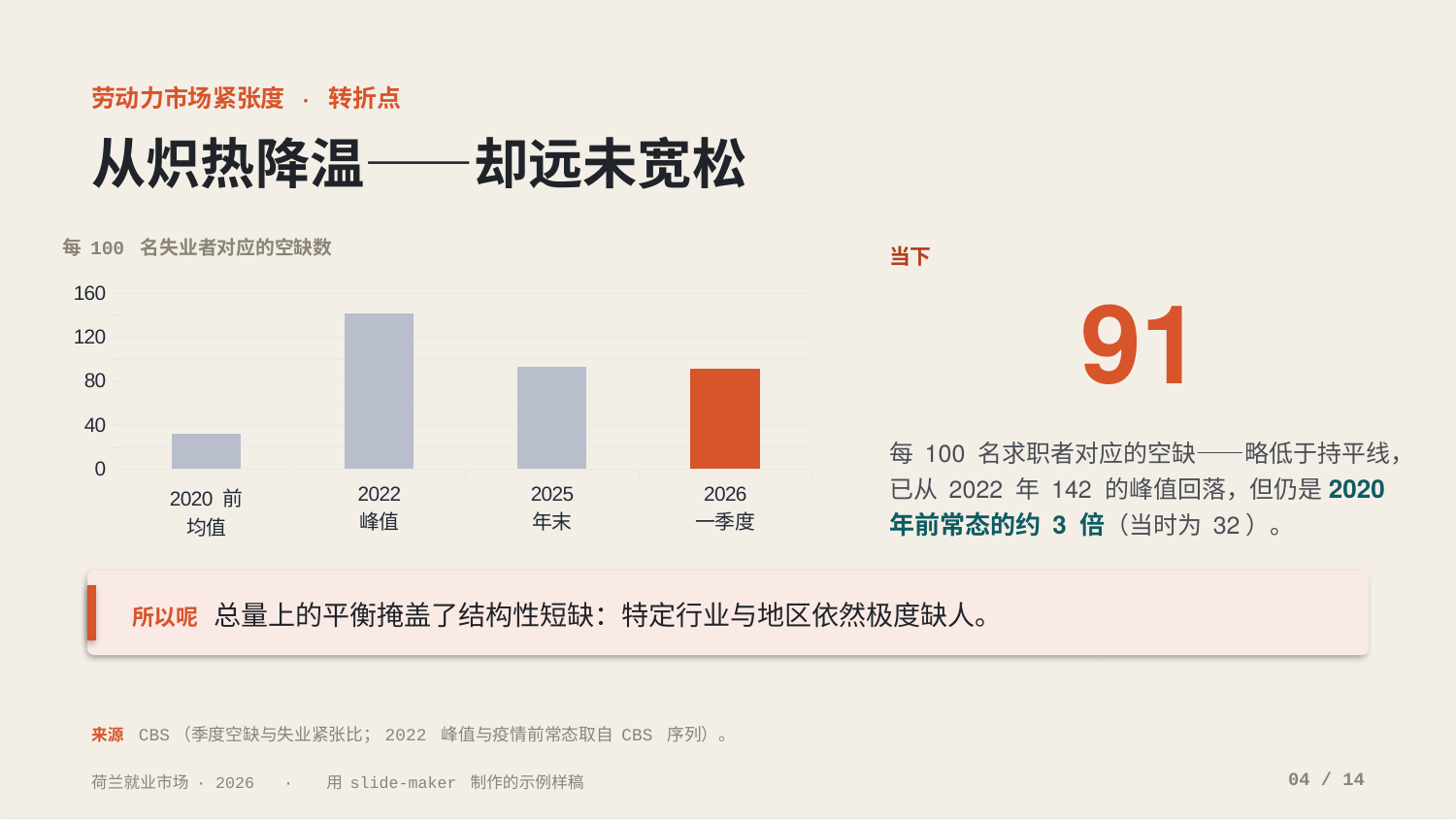

劳动力市场紧张度  ·  转折点
从炽热降温——却远未宽松
每 100 名失业者对应的空缺数
当下
91

### Chart

| Category | 紧张度 |
|---|---|
| 2020 前
均值 | 32.0 |
| 2022
峰值 | 142.0 |
| 2025
年末 | 93.0 |
| 2026
一季度 | 91.0 |
每 100 名求职者对应的空缺——略低于持平线，已从 2022 年 142 的峰值回落，但仍是2020 年前常态的约 3 倍（当时为 32）。

所以呢   总量上的平衡掩盖了结构性短缺：特定行业与地区依然极度缺人。

来源   CBS（季度空缺与失业紧张比；2022 峰值与疫情前常态取自 CBS 序列）。
04 / 14
荷兰就业市场 · 2026   ·   用 slide-maker 制作的示例样稿